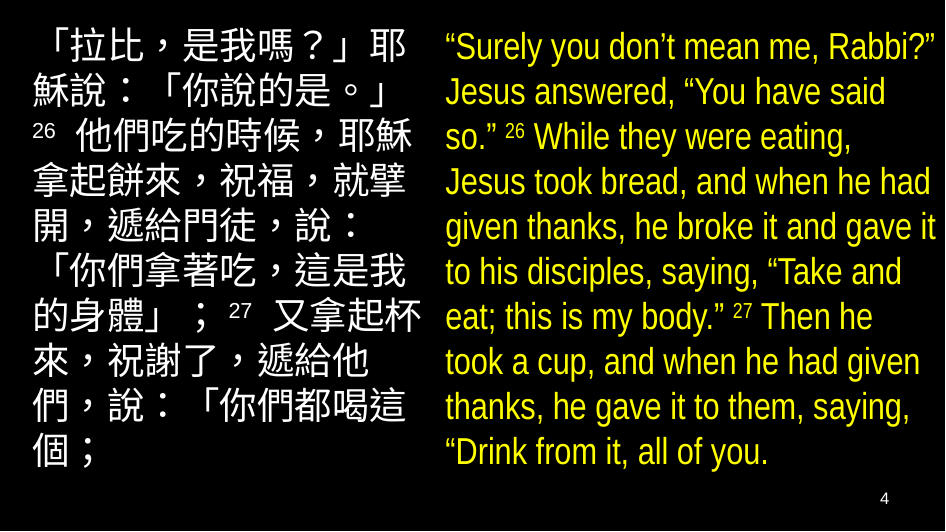

「拉比，是我嗎？」耶穌說：「你說的是。」 26 他們吃的時候，耶穌拿起餅來，祝福，就擘開，遞給門徒，說：「你們拿著吃，這是我的身體」；27 又拿起杯來，祝謝了，遞給他們，說：「你們都喝這個；
“Surely you don’t mean me, Rabbi?” Jesus answered, “You have said so.” 26 While they were eating, Jesus took bread, and when he had given thanks, he broke it and gave it to his disciples, saying, “Take and eat; this is my body.” 27 Then he took a cup, and when he had given thanks, he gave it to them, saying, “Drink from it, all of you.
4